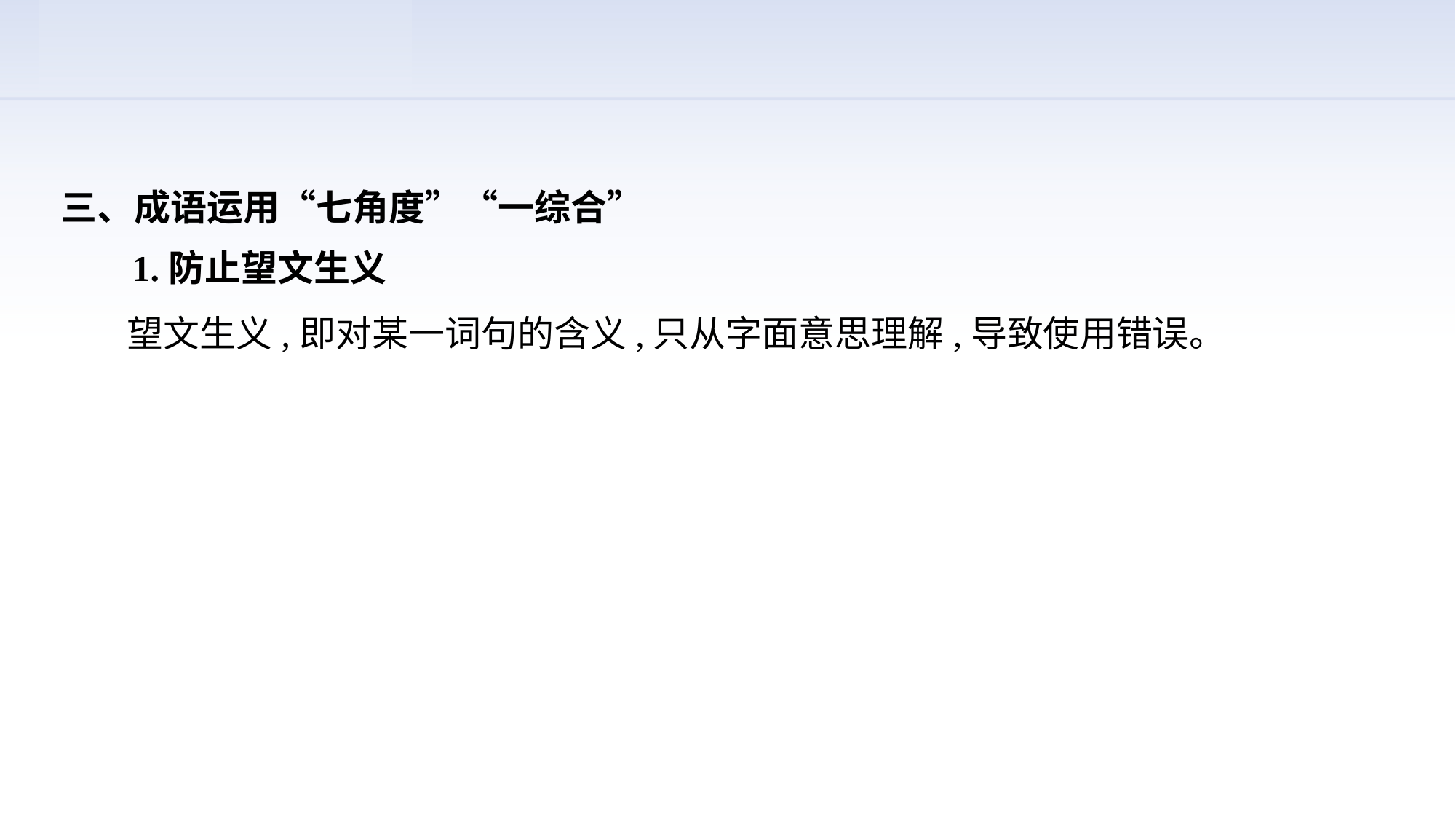

三、成语运用“七角度”“一综合”
      1.防止望文生义
       望文生义,即对某一词句的含义,只从字面意思理解,导致使用错误。